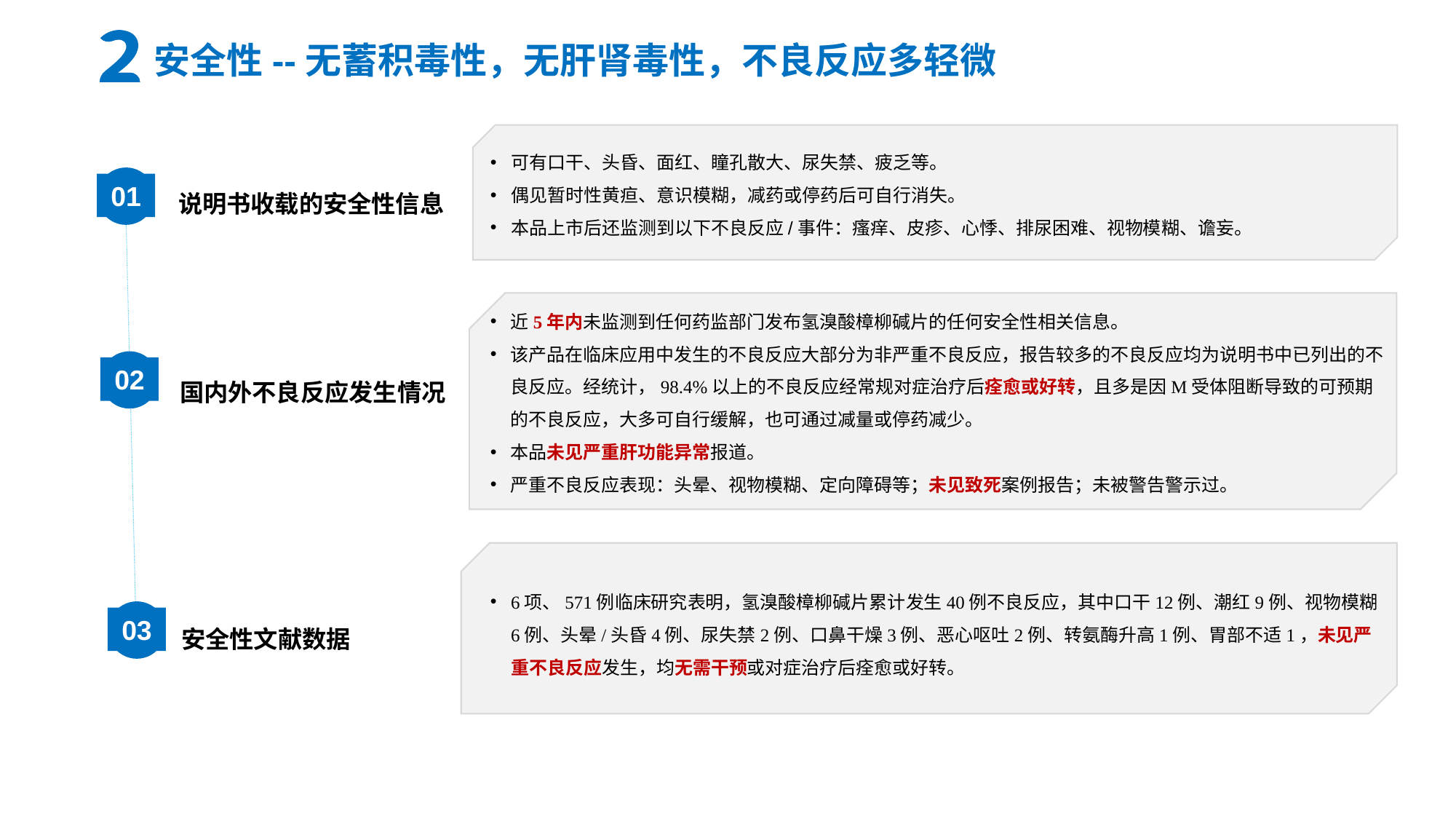

安全性--无蓄积毒性，无肝肾毒性，不良反应多轻微

可有口干、头昏、面红、瞳孔散大、尿失禁、疲乏等。
偶见暂时性黄疸、意识模糊，减药或停药后可自行消失。
本品上市后还监测到以下不良反应/事件：瘙痒、皮疹、心悸、排尿困难、视物模糊、谵妄。

01
说明书收载的安全性信息
近5年内未监测到任何药监部门发布氢溴酸樟柳碱片的任何安全性相关信息。
该产品在临床应用中发生的不良反应大部分为非严重不良反应，报告较多的不良反应均为说明书中已列出的不良反应。经统计，98.4%以上的不良反应经常规对症治疗后痊愈或好转，且多是因M受体阻断导致的可预期的不良反应，大多可自行缓解，也可通过减量或停药减少。
本品未见严重肝功能异常报道。
严重不良反应表现：头晕、视物模糊、定向障碍等；未见致死案例报告；未被警告警示过。

02
国内外不良反应发生情况
6项、571例临床研究表明，氢溴酸樟柳碱片累计发生40例不良反应，其中口干12例、潮红9例、视物模糊6例、头晕/头昏4例、尿失禁2例、口鼻干燥3例、恶心呕吐2例、转氨酶升高1例、胃部不适1，未见严重不良反应发生，均无需干预或对症治疗后痊愈或好转。

03
安全性文献数据